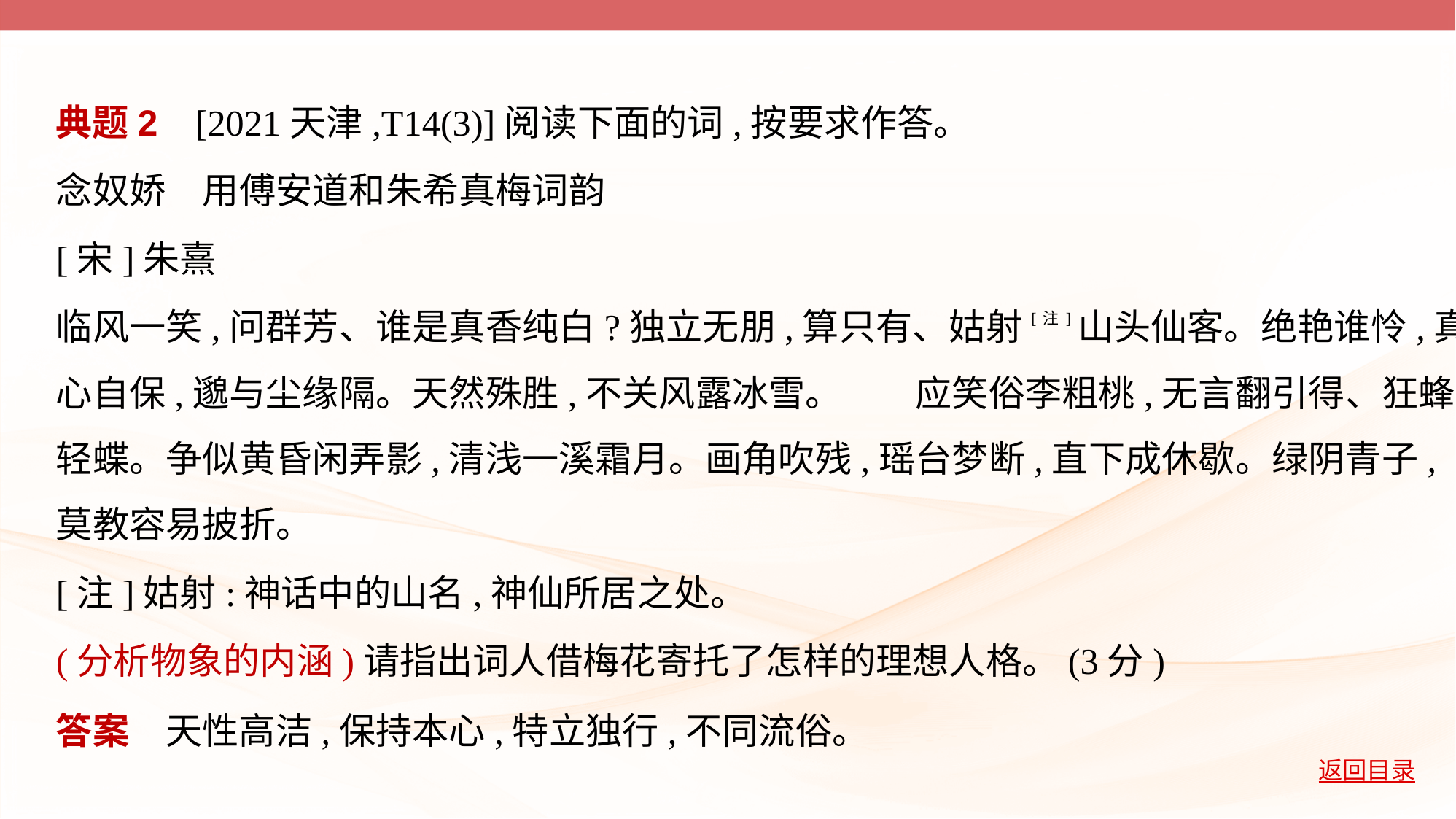

典题2    [2021天津,T14(3)]阅读下面的词,按要求作答。
念奴娇　用傅安道和朱希真梅词韵
[宋]朱熹
临风一笑,问群芳、谁是真香纯白?独立无朋,算只有、姑射[注]山头仙客。绝艳谁怜,真
心自保,邈与尘缘隔。天然殊胜,不关风露冰雪。　　应笑俗李粗桃,无言翻引得、狂蜂
轻蝶。争似黄昏闲弄影,清浅一溪霜月。画角吹残,瑶台梦断,直下成休歇。绿阴青子,
莫教容易披折。
[注]姑射:神话中的山名,神仙所居之处。
(分析物象的内涵)请指出词人借梅花寄托了怎样的理想人格。(3分)
答案　天性高洁,保持本心,特立独行,不同流俗。